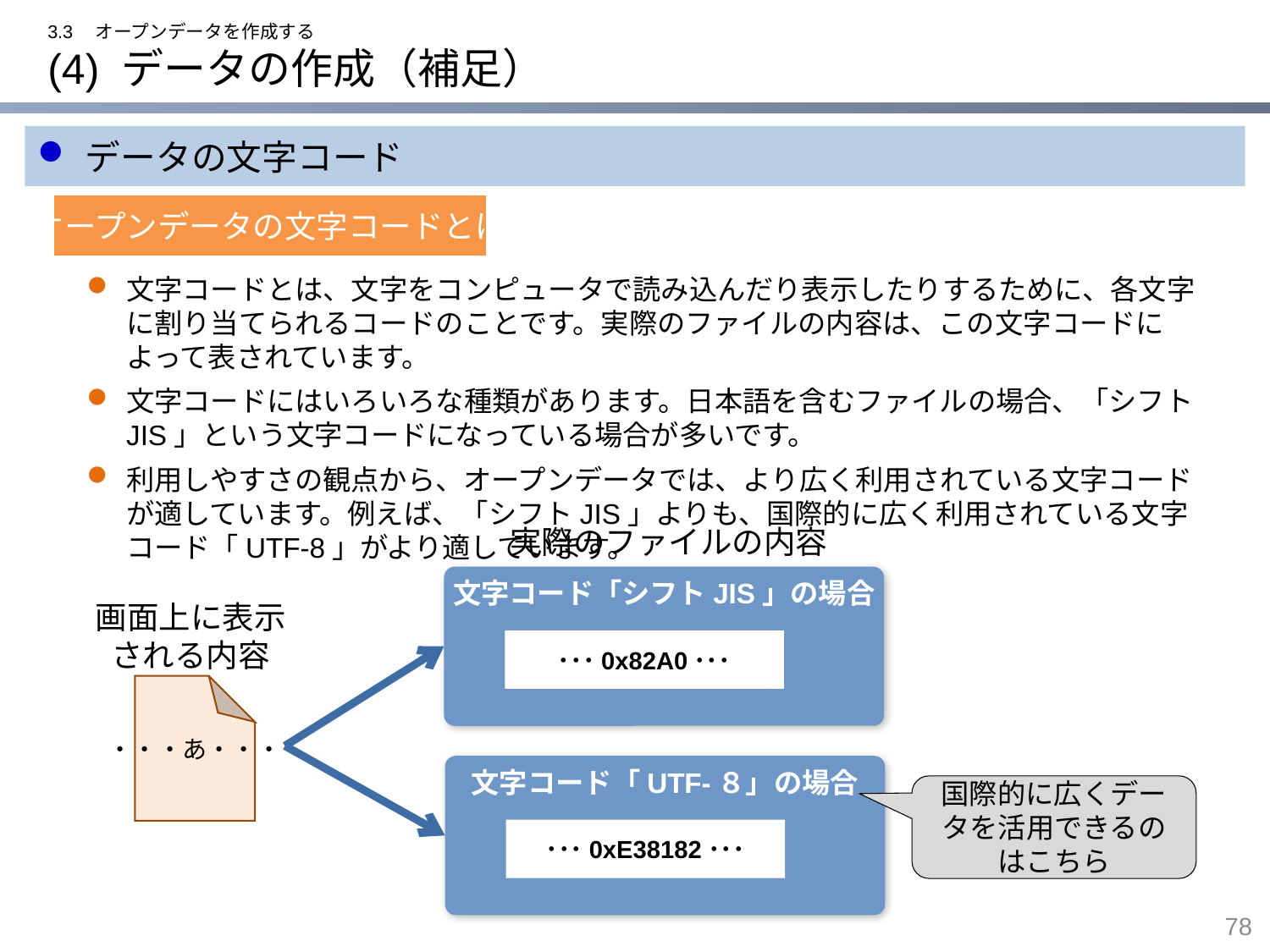

3.3　オープンデータを作成する
# (4) データの作成（補足）
データの文字コード
オープンデータの文字コードとは
文字コードとは、文字をコンピュータで読み込んだり表示したりするために、各文字に割り当てられるコードのことです。実際のファイルの内容は、この文字コードによって表されています。
文字コードにはいろいろな種類があります。日本語を含むファイルの場合、「シフトJIS」という文字コードになっている場合が多いです。
利用しやすさの観点から、オープンデータでは、より広く利用されている文字コードが適しています。例えば、「シフトJIS」よりも、国際的に広く利用されている文字コード「UTF-8」がより適しています。
実際のファイルの内容
文字コード「シフトJIS」の場合

画面上に表示される内容
･･･0x82A0･･･

・・・あ・・・
文字コード「UTF-８」の場合

国際的に広くデータを活用できるのはこちら
･･･0xE38182･･･
78